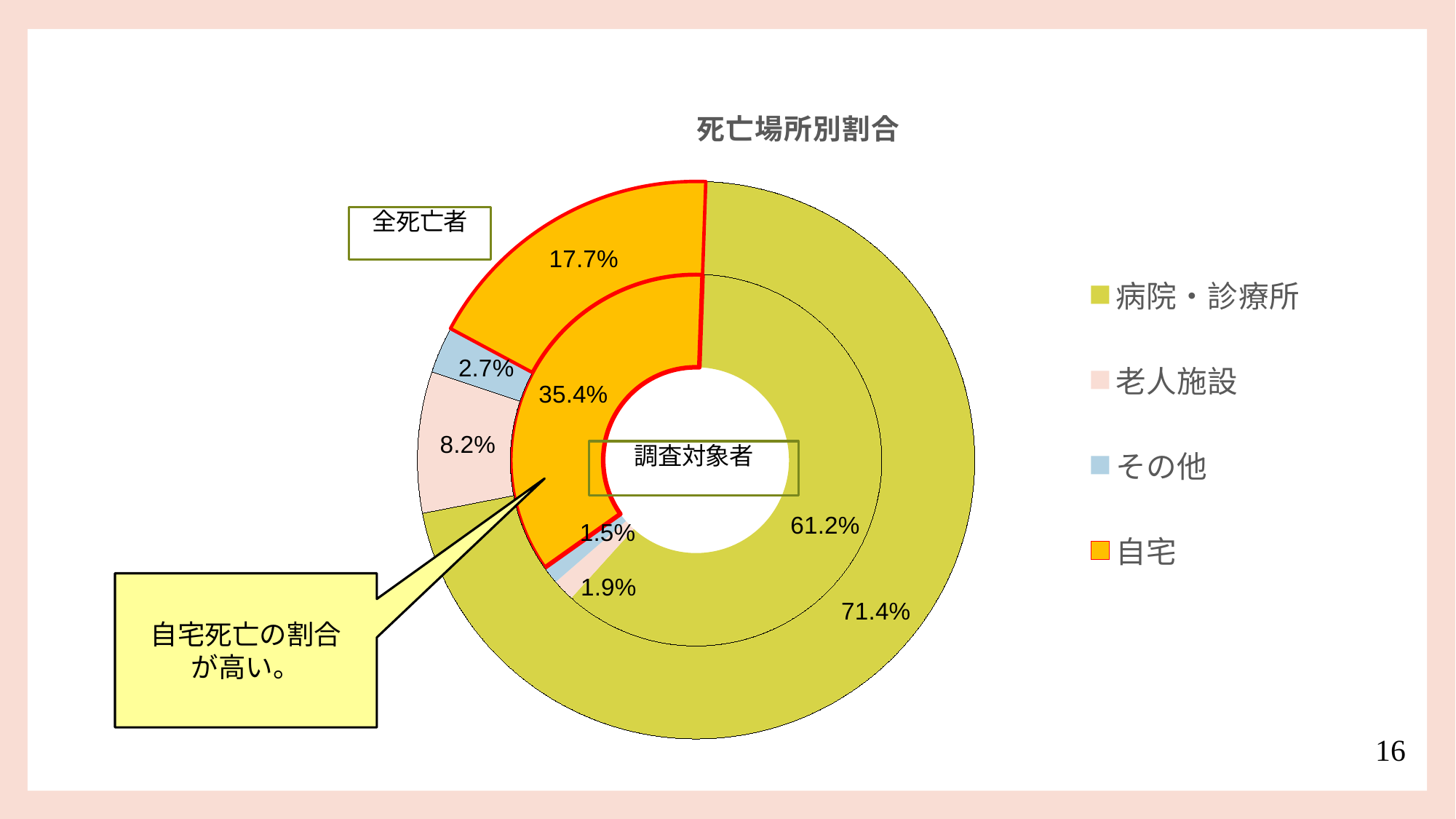

### Chart: 死亡場所別割合

| Category | 調査対象者 | 全死亡者 |
|---|---|---|
| 病院・診療所 | 159.0 | 3805.0 |
| 老人施設 | 5.0 | 437.0 |
| その他 | 4.0 | 143.0 |
| 自宅 | 92.0 | 945.0 |
自宅死亡の割合
が高い。
16